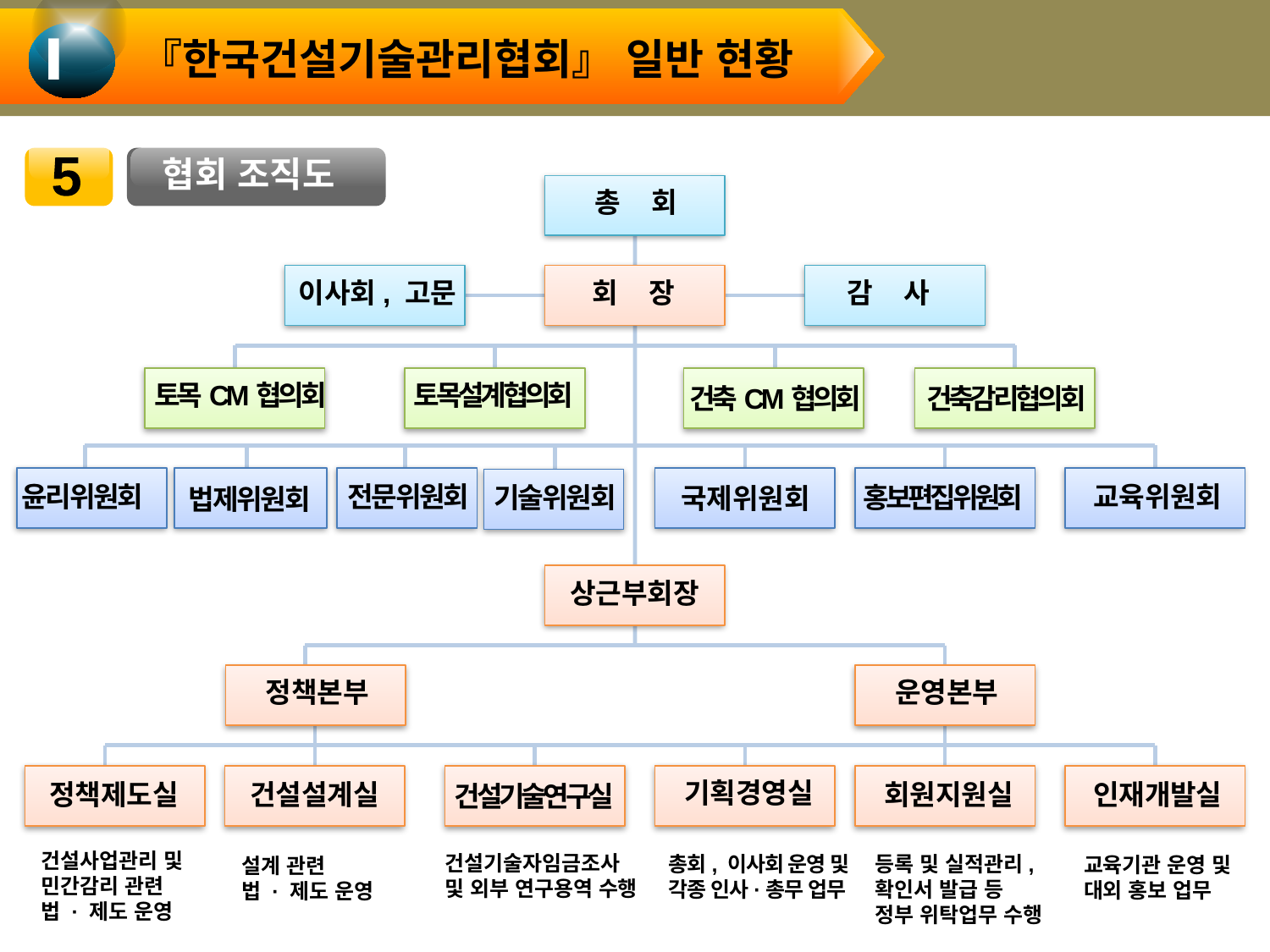

『한국건설기술관리협회』 일반 현황

Ⅰ

협회 조직도

5

총    회

이사회, 고문
회    장
감    사

토목CM협의회
토목설계협의회
건축감리협의회
건축CM협의회

윤리위원회
교육위원회
전문위원회
홍보편집위원회
기술위원회
국제위원회
법제위원회

상근부회장

정책본부
운영본부

기획경영실
정책제도실
건설설계실
회원지원실
인재개발실
건설기술연구실
건설사업관리 및
민간감리 관련
법 · 제도 운영
건설기술자임금조사
및 외부 연구용역 수행
총회, 이사회 운영 및
각종 인사·총무 업무
등록 및 실적관리,
확인서 발급 등
정부 위탁업무 수행
교육기관 운영 및
대외 홍보 업무
설계 관련
법 · 제도 운영